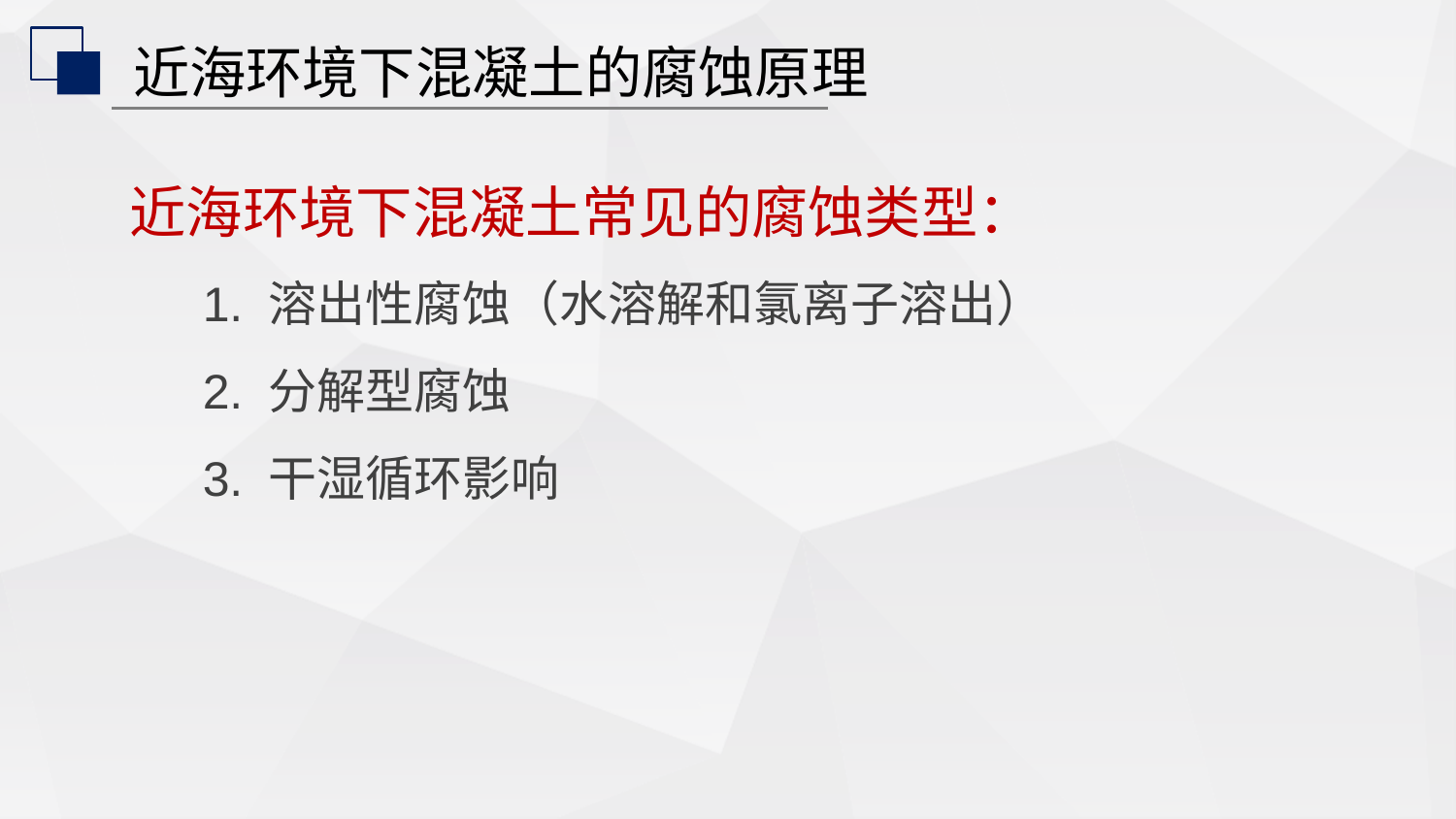

近海环境下混凝土的腐蚀原理
近海环境下混凝土常见的腐蚀类型：
1. 溶出性腐蚀（水溶解和氯离子溶出）
2. 分解型腐蚀
3. 干湿循环影响